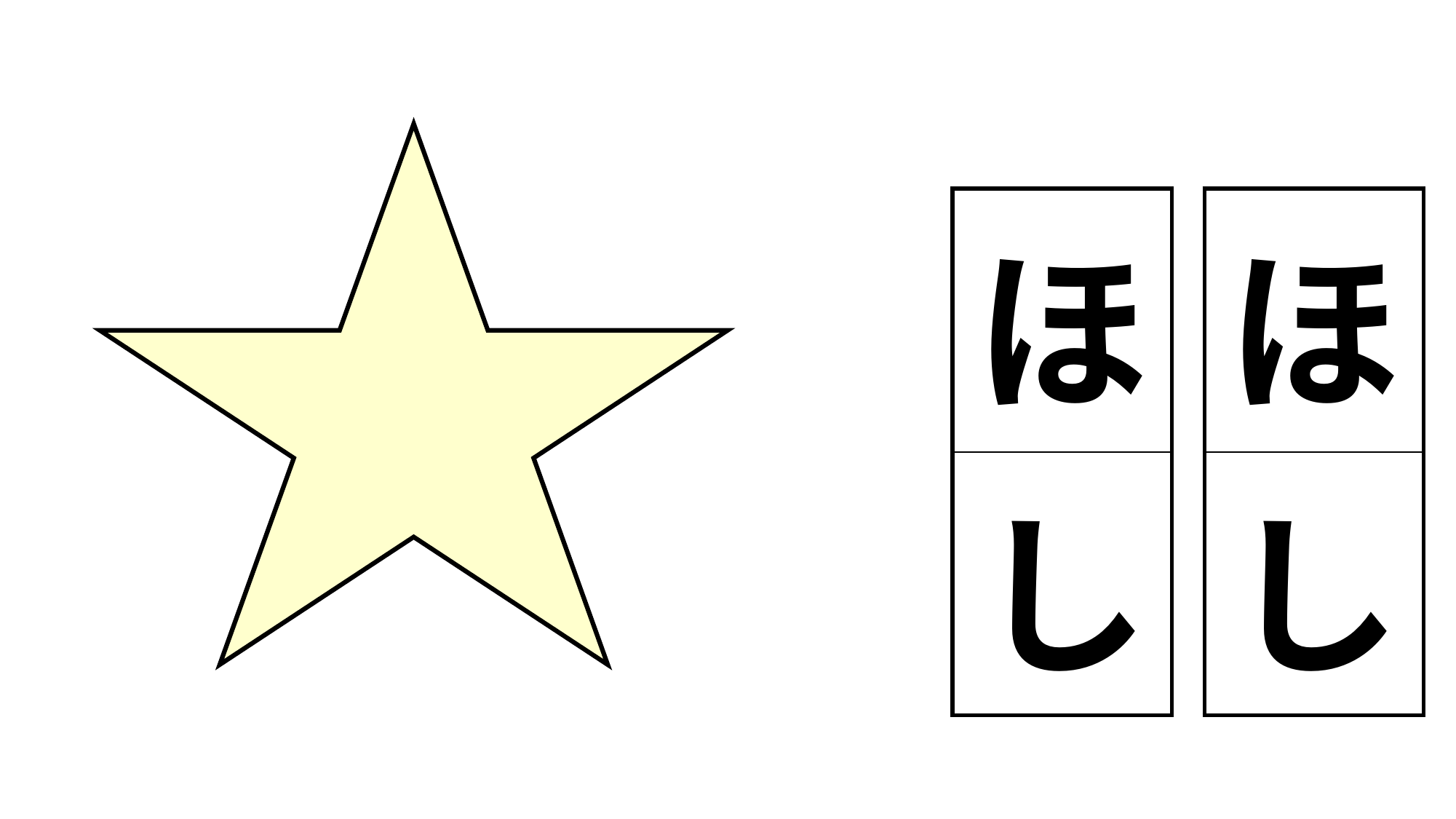

| ほ |
| --- |
| し |
| ほ |
| --- |
| し |